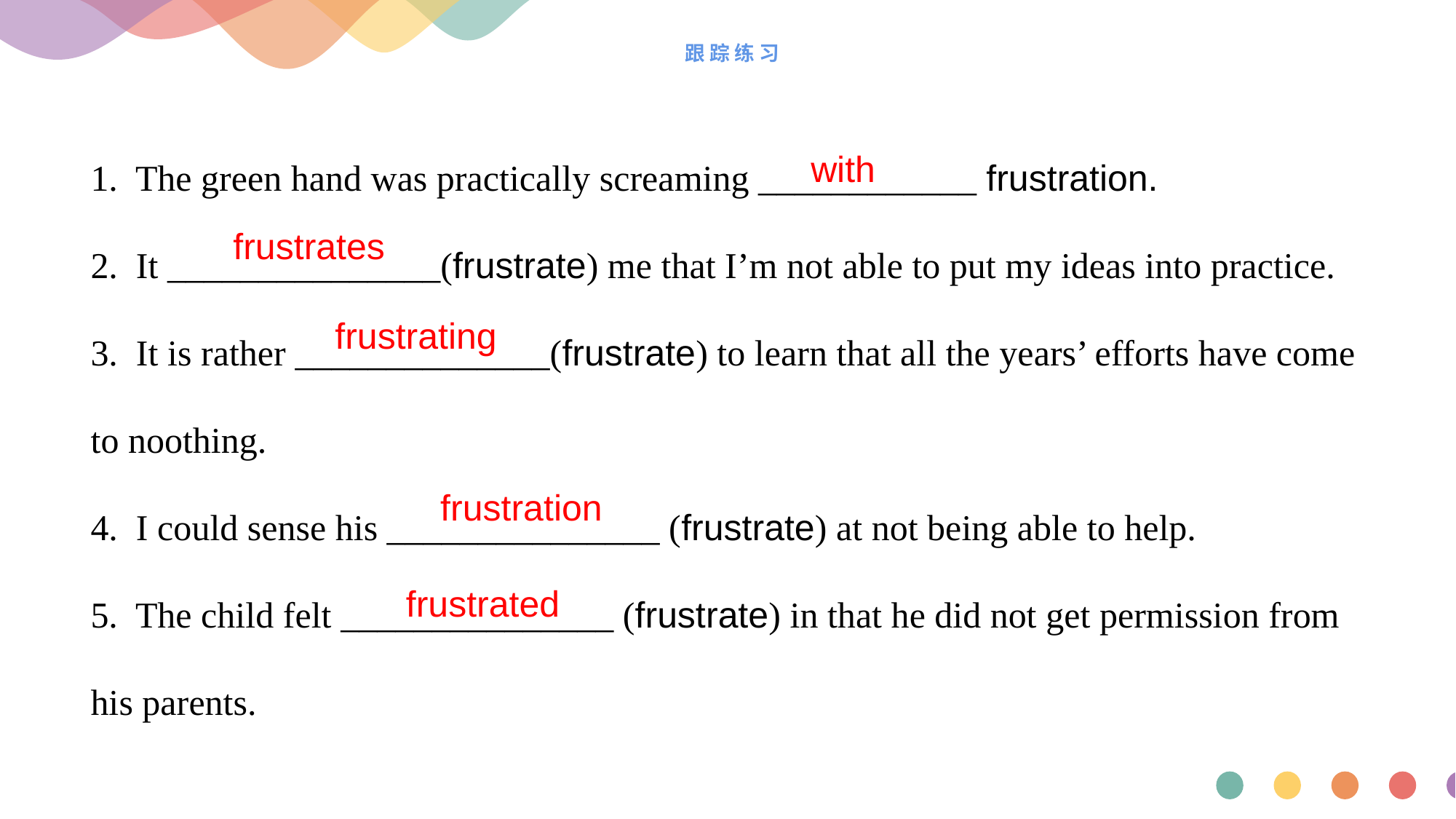

# 跟踪练习
1.  The green hand was practically screaming ____________ frustration.
2.  It _______________(frustrate) me that I’m not able to put my ideas into practice.
3.  It is rather ______________(frustrate) to learn that all the years’ efforts have come to noothing.
4.  I could sense his _______________ (frustrate) at not being able to help.
5.  The child felt _______________ (frustrate) in that he did not get permission from his parents.
  with
frustrates
frustrating
frustration
frustrated